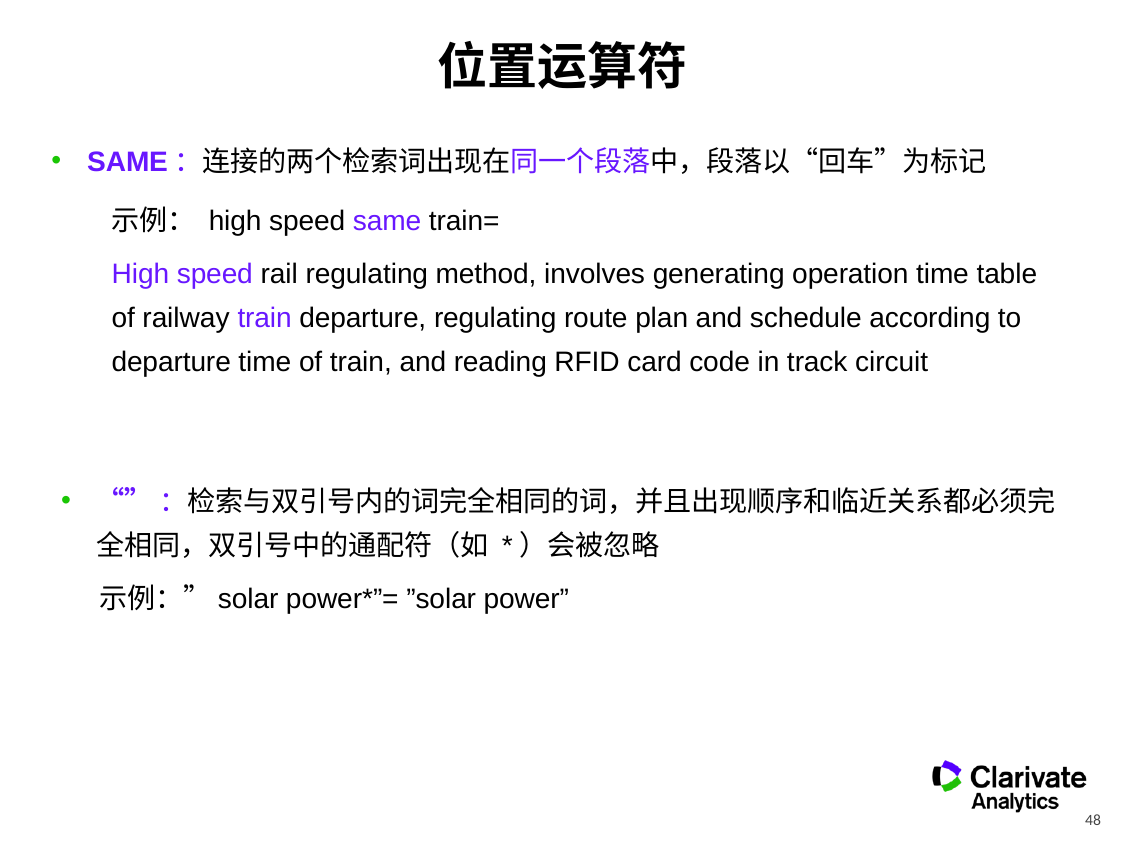

位置运算符
SAME：连接的两个检索词出现在同一个段落中，段落以“回车”为标记
示例： high speed same train=
High speed rail regulating method, involves generating operation time table of railway train departure, regulating route plan and schedule according to departure time of train, and reading RFID card code in track circuit
“”：检索与双引号内的词完全相同的词，并且出现顺序和临近关系都必须完全相同，双引号中的通配符（如 *）会被忽略
     示例：”solar power*”= ”solar power”